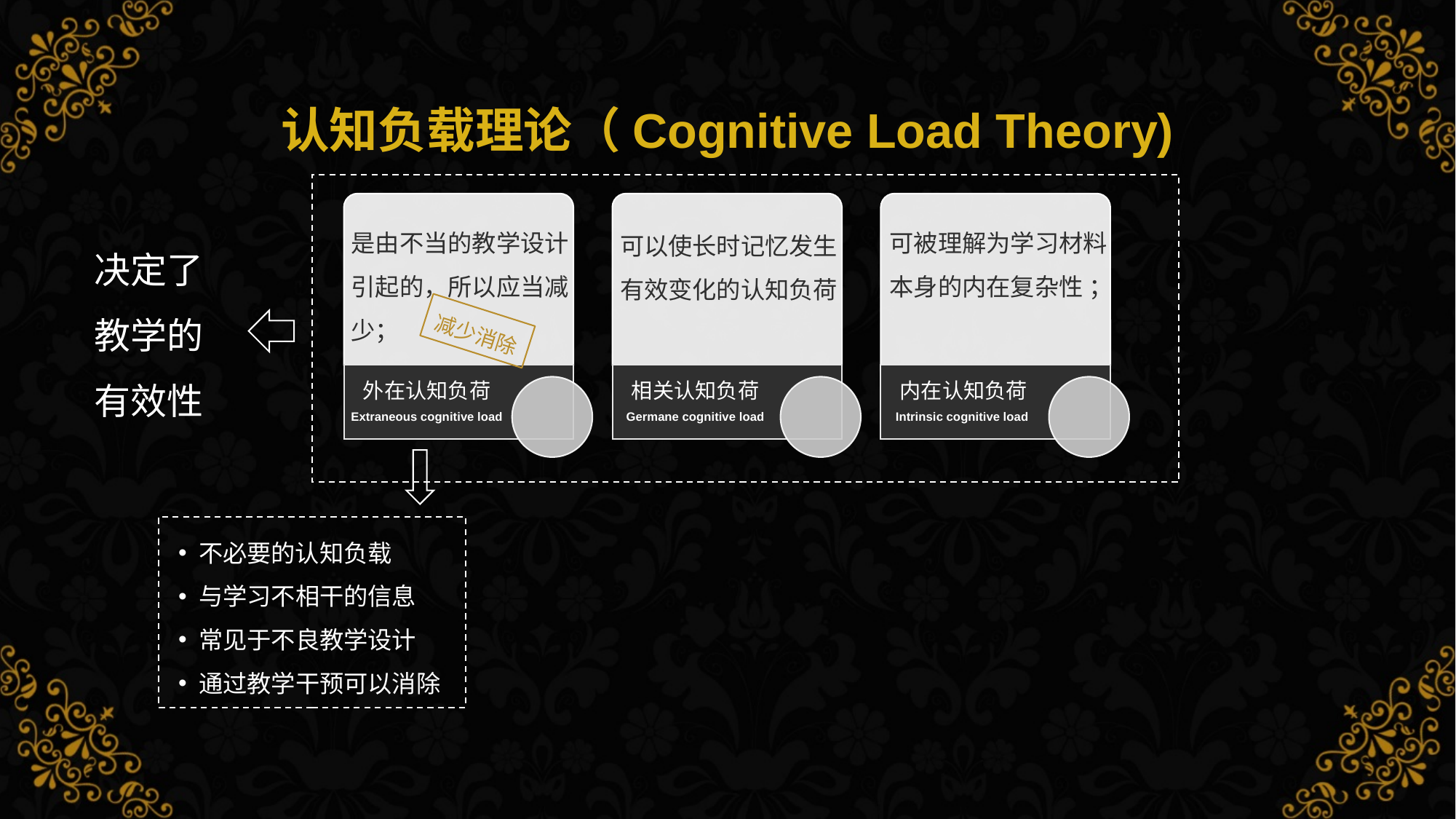

# 认知负载理论（Cognitive Load Theory)

外在认知负荷
Extraneous cognitive load
相关认知负荷
Germane cognitive load
内在认知负荷
Intrinsic cognitive load
是由不当的教学设计引起的，所以应当减少；
可被理解为学习材料本身的内在复杂性 ；
可以使长时记忆发生有效变化的认知负荷
决定了教学的有效性
减少消除

不必要的认知负载
与学习不相干的信息
常见于不良教学设计
通过教学干预可以消除